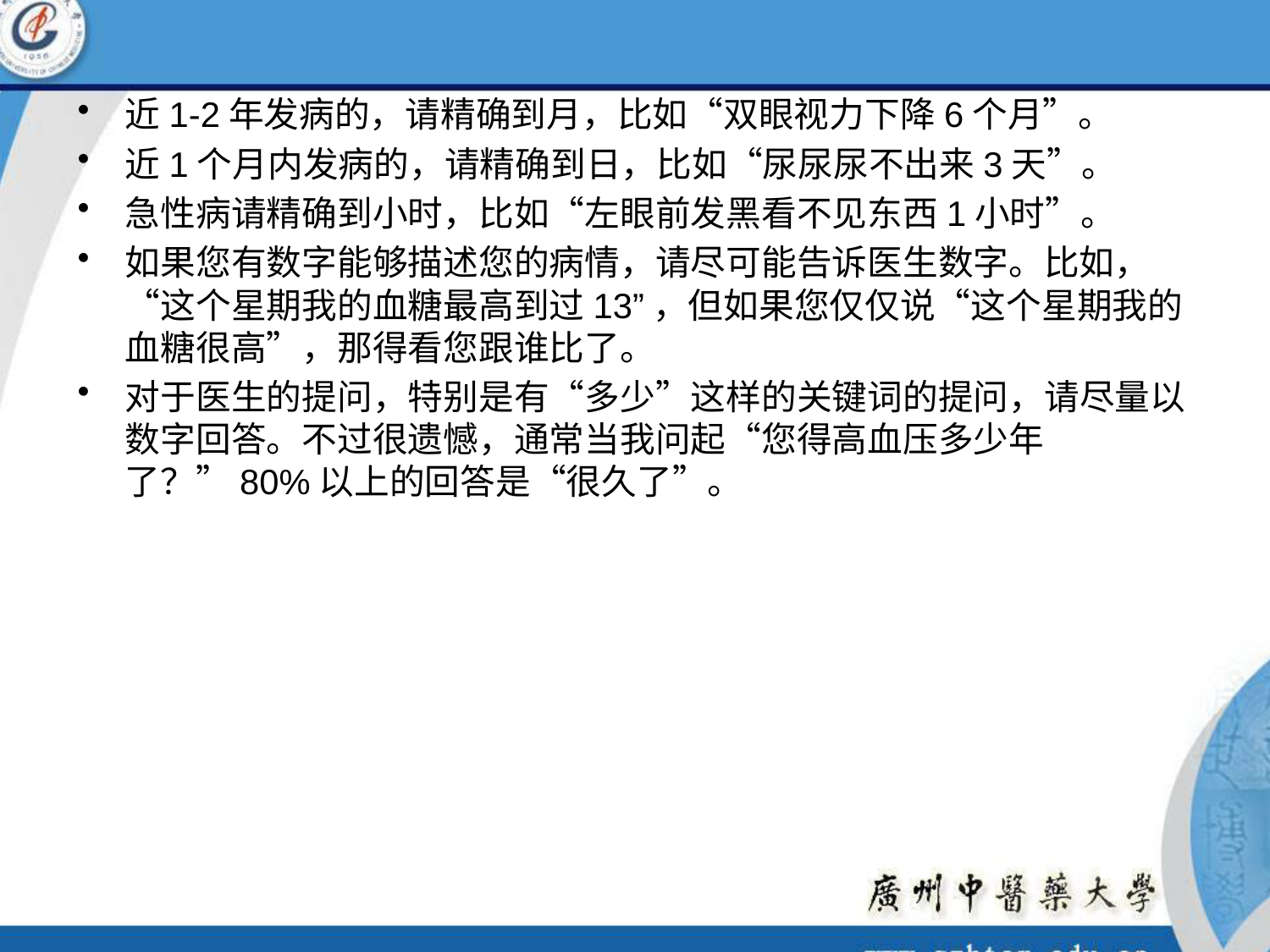

近1-2年发病的，请精确到月，比如“双眼视力下降6个月”。
近1个月内发病的，请精确到日，比如“尿尿尿不出来3天”。
急性病请精确到小时，比如“左眼前发黑看不见东西1小时”。
如果您有数字能够描述您的病情，请尽可能告诉医生数字。比如，“这个星期我的血糖最高到过13”，但如果您仅仅说“这个星期我的血糖很高”，那得看您跟谁比了。
对于医生的提问，特别是有“多少”这样的关键词的提问，请尽量以数字回答。不过很遗憾，通常当我问起“您得高血压多少年了？”80%以上的回答是“很久了”。